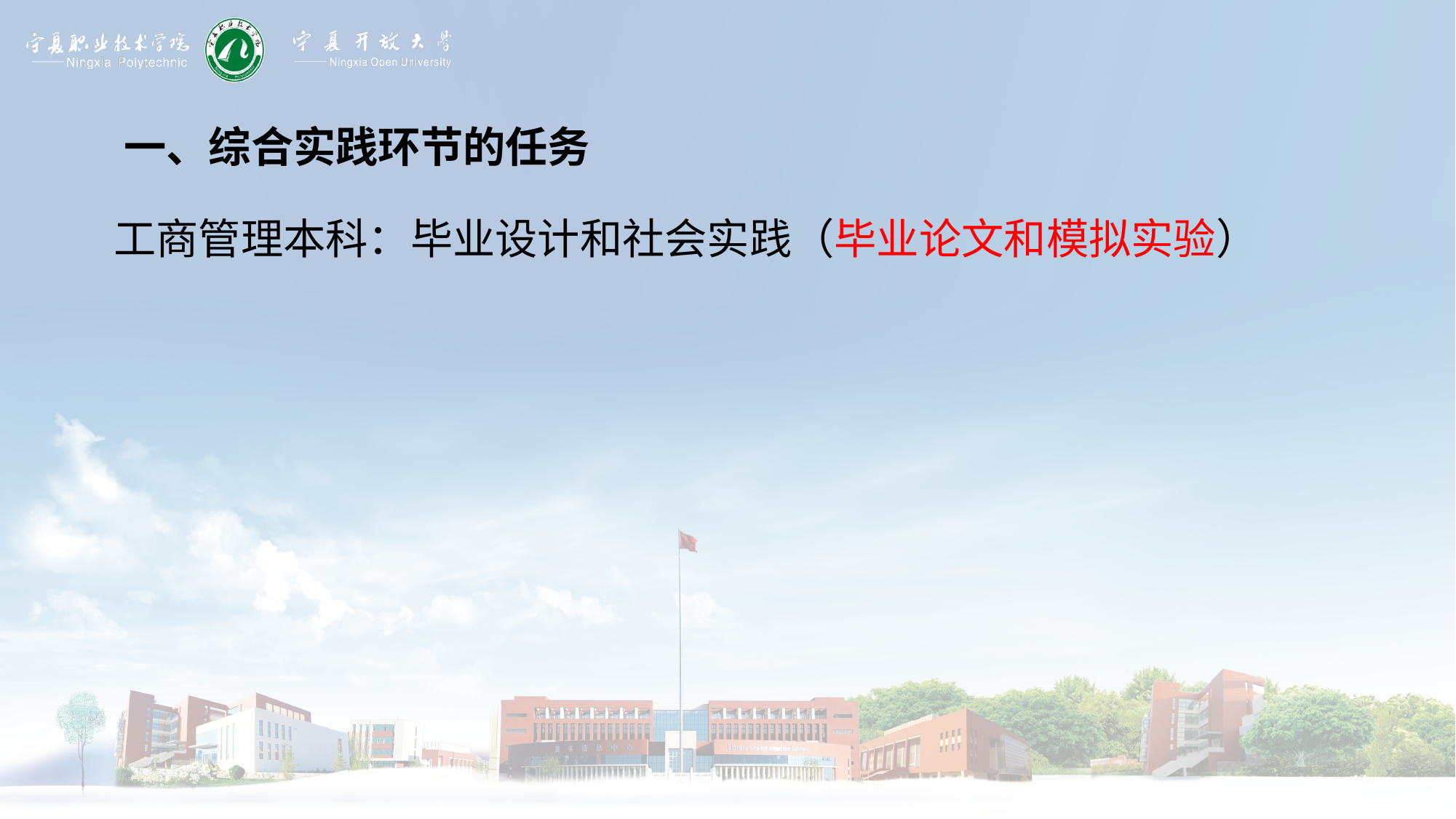

一、综合实践环节的任务
  工商管理本科：毕业设计和社会实践（毕业论文和模拟实验）